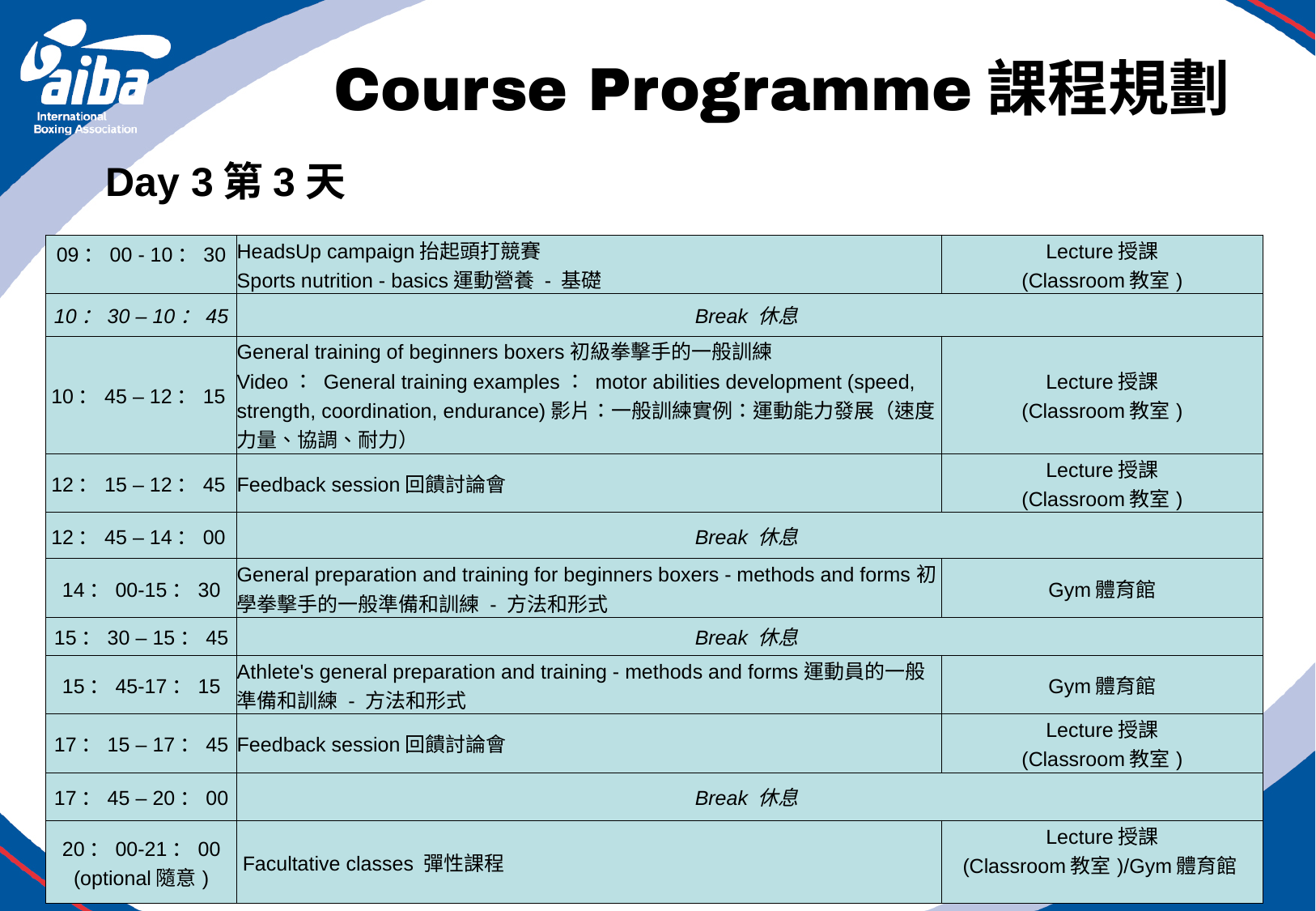

# Course Programme課程規劃
Day 3第3天
| 09：00 - 10：30 | HeadsUp campaign抬起頭打競賽 Sports nutrition - basics運動營養 - 基礎 | Lecture授課 (Classroom教室) |
| --- | --- | --- |
| 10：30 – 10：45 | Break 休息 |  |
| 10：45 – 12：15 | General training of beginners boxers初級拳擊手的一般訓練 Video： General training examples： motor abilities development (speed, strength, coordination, endurance)影片：一般訓練實例：運動能力發展（速度、力量、協調、耐力） | Lecture授課 (Classroom教室) |
| 12：15 – 12：45 | Feedback session回饋討論會 | Lecture授課 (Classroom教室) |
| 12：45 – 14：00 | Break 休息 |  |
| 14：00-15：30 | General preparation and training for beginners boxers - methods and forms初學拳擊手的一般準備和訓練 - 方法和形式 | Gym體育館 |
| 15：30 – 15：45 | Break 休息 |  |
| 15：45-17：15 | Athlete's general preparation and training - methods and forms運動員的一般準備和訓練 - 方法和形式 | Gym體育館 |
| 17：15 – 17：45 | Feedback session回饋討論會 | Lecture授課 (Classroom教室) |
| 17：45 – 20：00 | Break 休息 |  |
| 20：00-21：00 (optional隨意) | Facultative classes 彈性課程 | Lecture授課 (Classroom教室)/Gym體育館 |